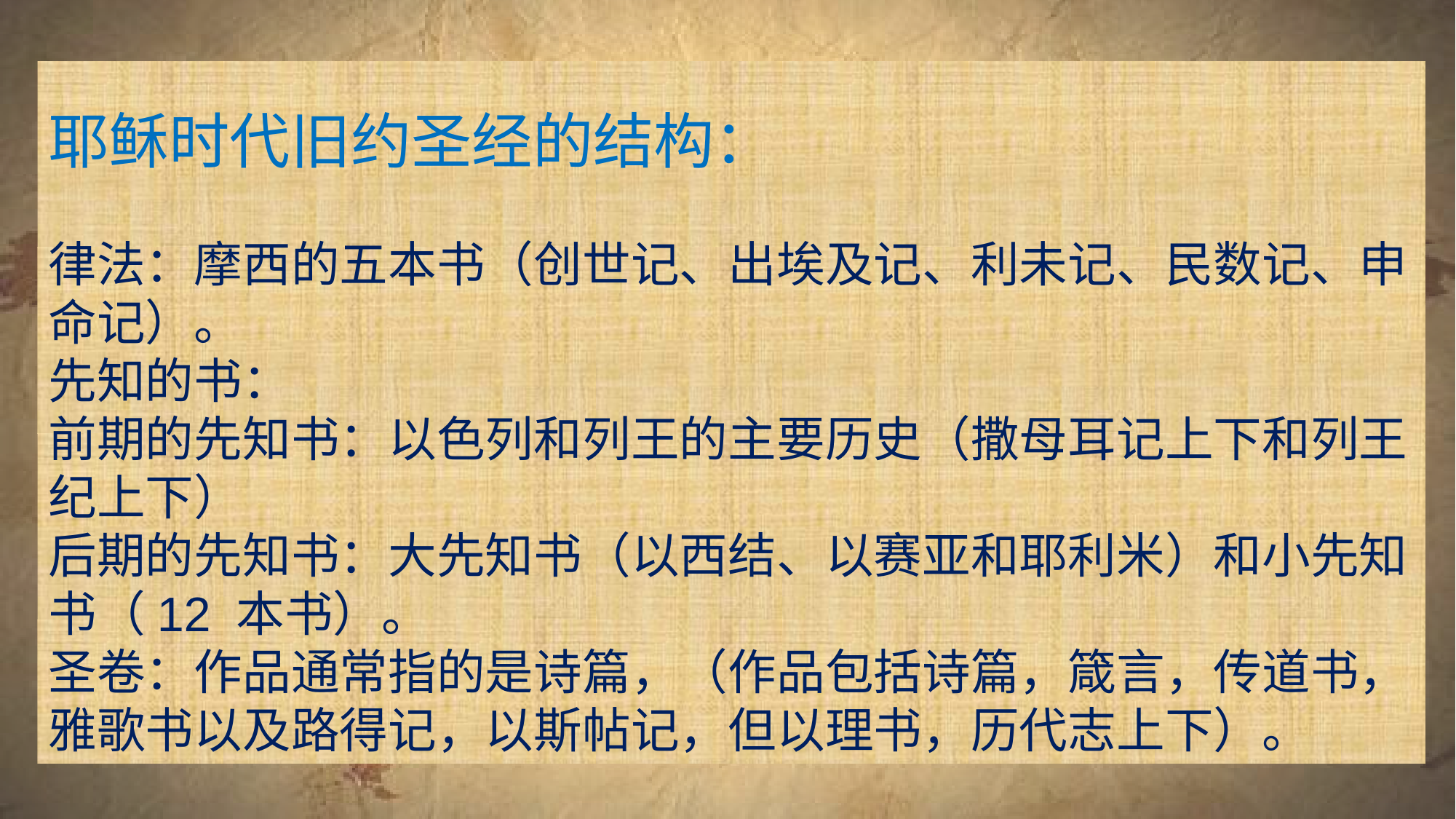

耶稣时代旧约圣经的结构：

律法：摩西的五本书（创世记、出埃及记、利未记、民数记、申命记）。
先知的书：
前期的先知书：以色列和列王的主要历史（撒母耳记上下和列王纪上下）
后期的先知书：大先知书（以西结、以赛亚和耶利米）和小先知书（12 本书）。
圣卷：作品通常指的是诗篇，（作品包括诗篇，箴言，传道书，雅歌书以及路得记，以斯帖记，但以理书，历代志上下）。